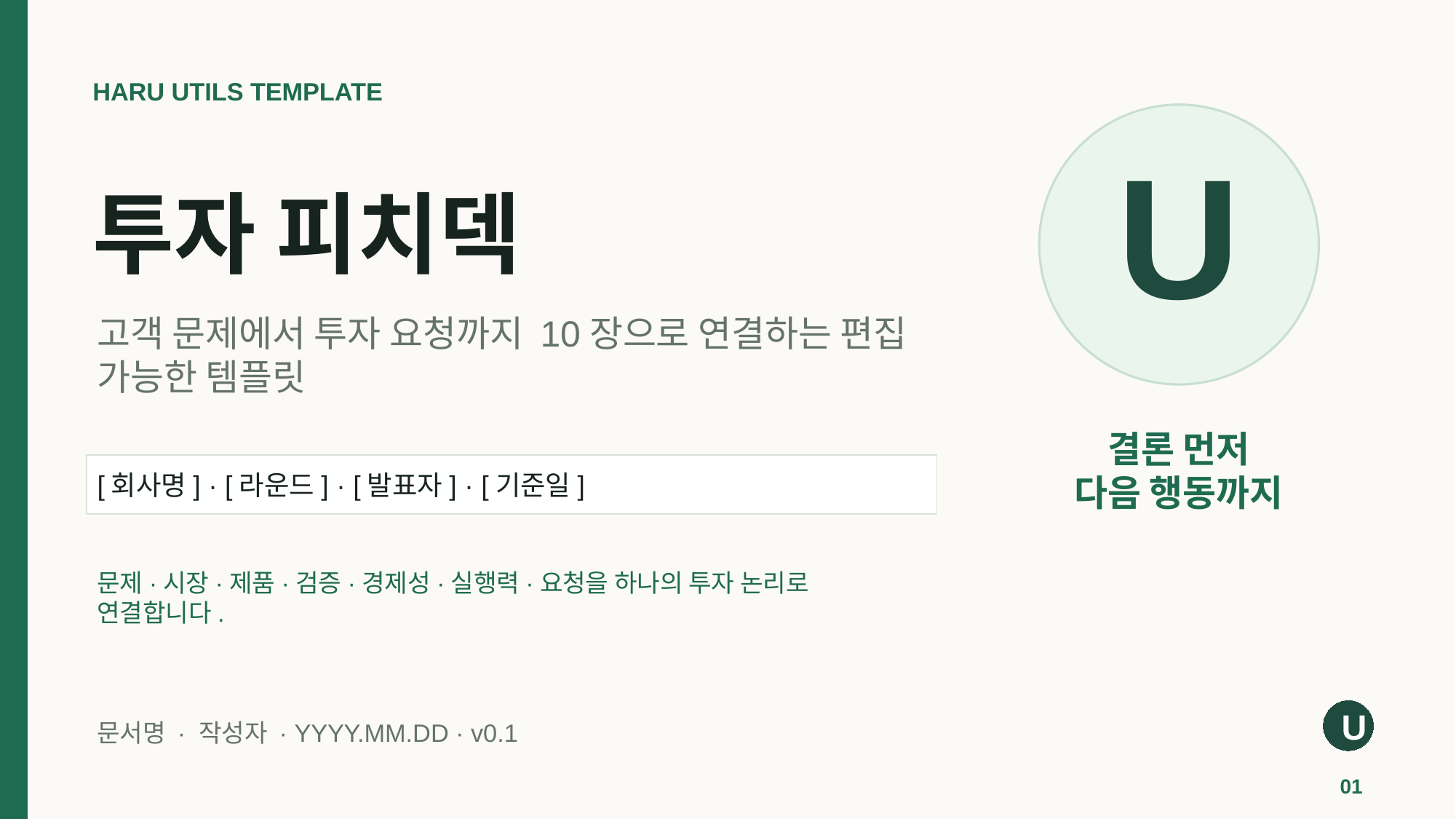

HARU UTILS TEMPLATE

U
투자 피치덱
고객 문제에서 투자 요청까지 10장으로 연결하는 편집 가능한 템플릿
결론 먼저
다음 행동까지
[회사명] · [라운드] · [발표자] · [기준일]
문제·시장·제품·검증·경제성·실행력·요청을 하나의 투자 논리로 연결합니다.
U
문서명 · 작성자 · YYYY.MM.DD · v0.1
01